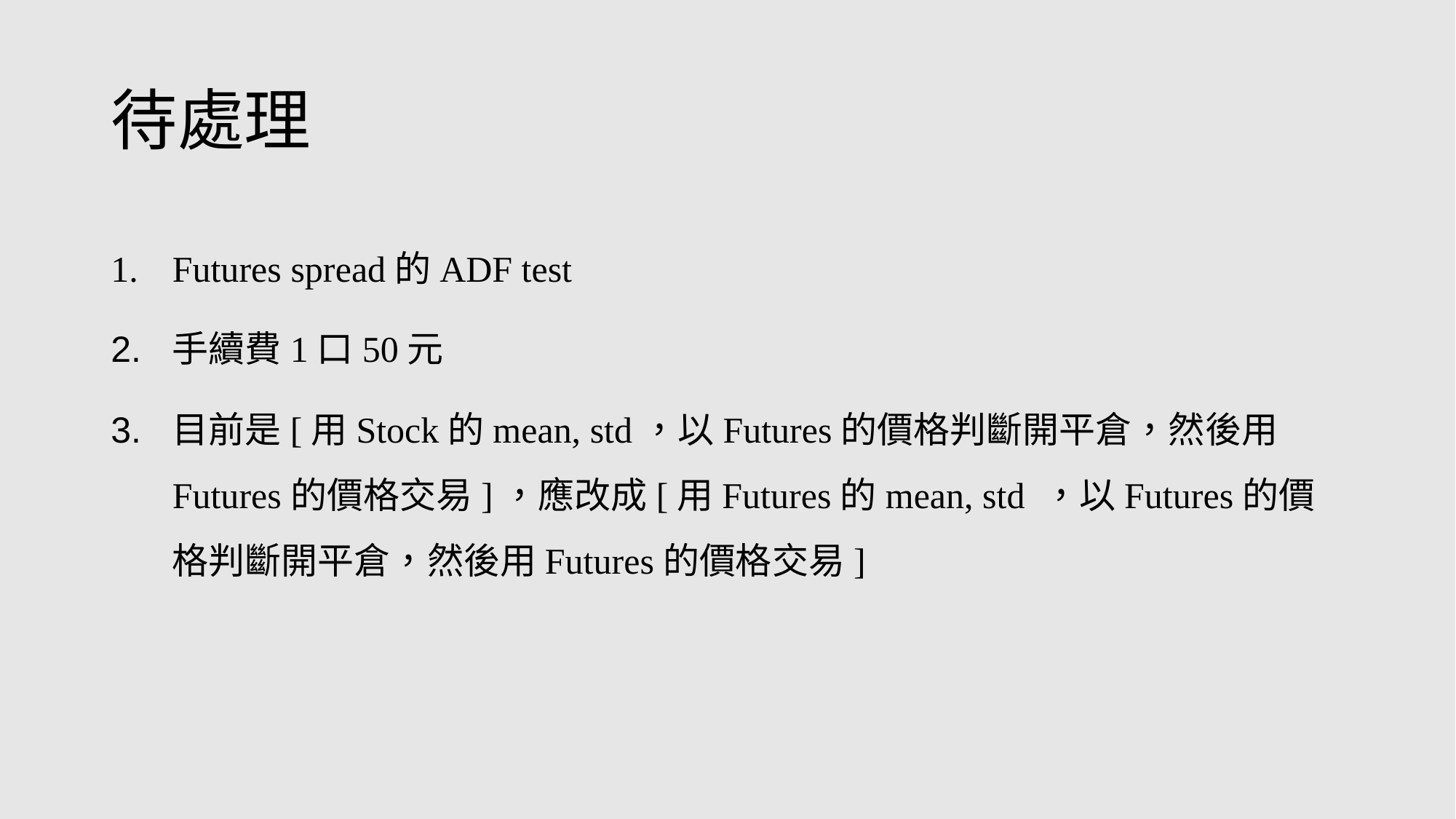

# 待處理
Futures spread的ADF test
手續費1口50元
目前是[用Stock的mean, std，以Futures的價格判斷開平倉，然後用Futures的價格交易]，應改成[用Futures的mean, std ，以Futures的價格判斷開平倉，然後用Futures的價格交易]